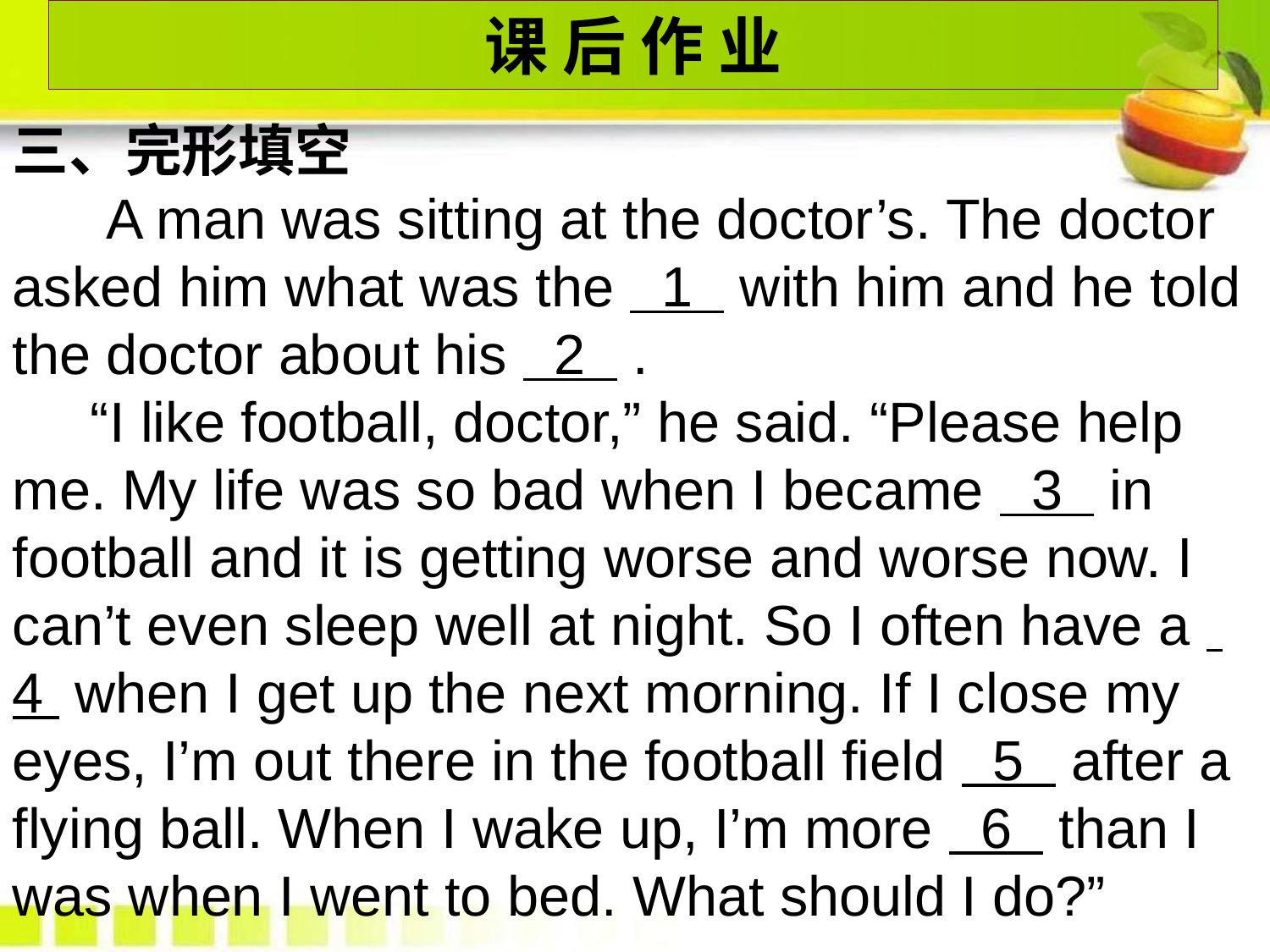

课 后 作 业
三、完形填空
      A man was sitting at the doctor’s. The doctor asked him what was the   1   with him and he told the doctor about his   2   .
     “I like football, doctor,” he said. “Please help me. My life was so bad when I became   3   in football and it is getting worse and worse now. I can’t even sleep well at night. So I often have a   4  when I get up the next morning. If I close my eyes, I’m out there in the football field   5   after a flying ball. When I wake up, I’m more   6   than I was when I went to bed. What should I do?”